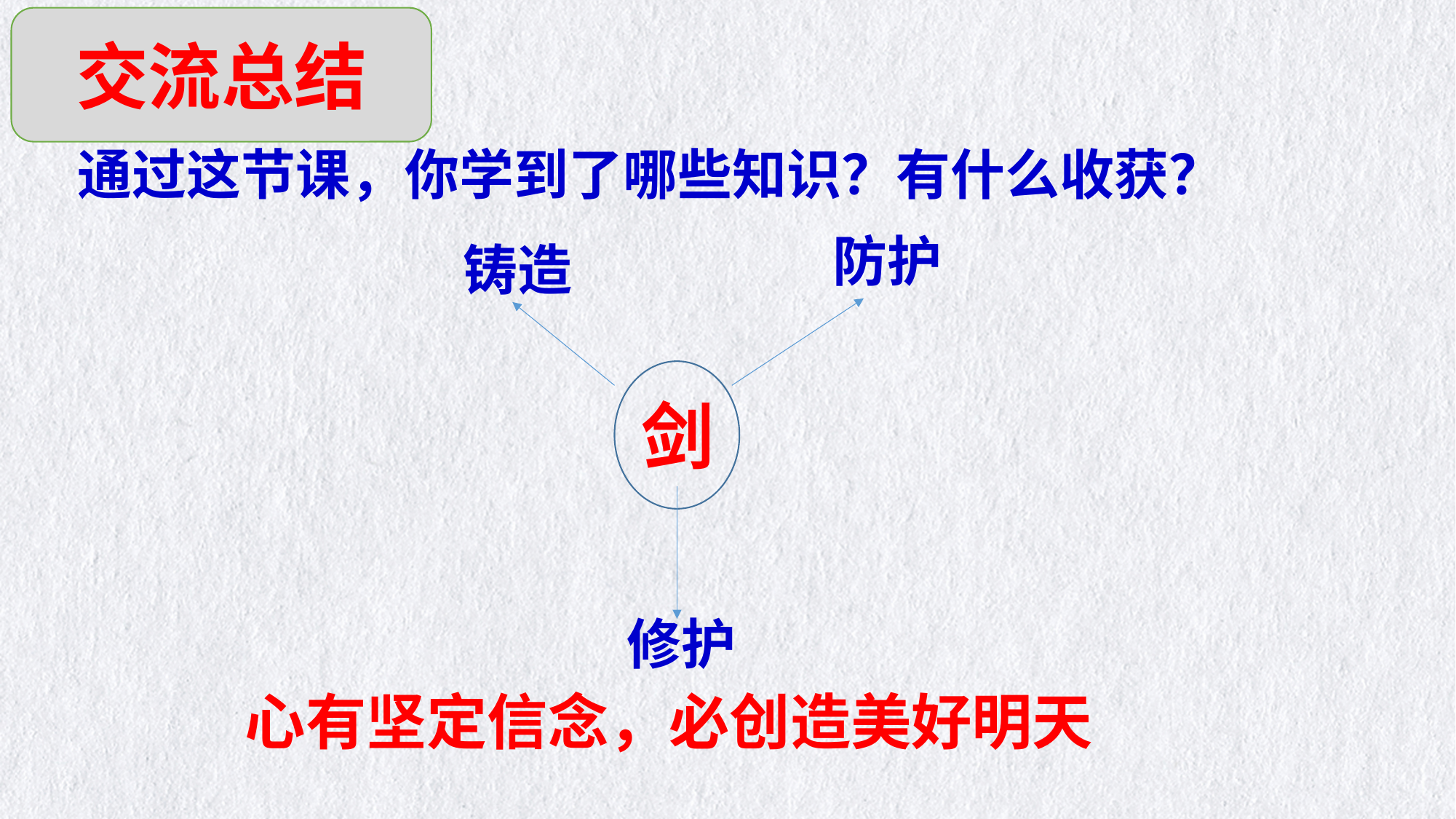

交流总结
# 通过这节课，你学到了哪些知识？有什么收获？
防护
铸造

剑
修护
心有坚定信念，必创造美好明天